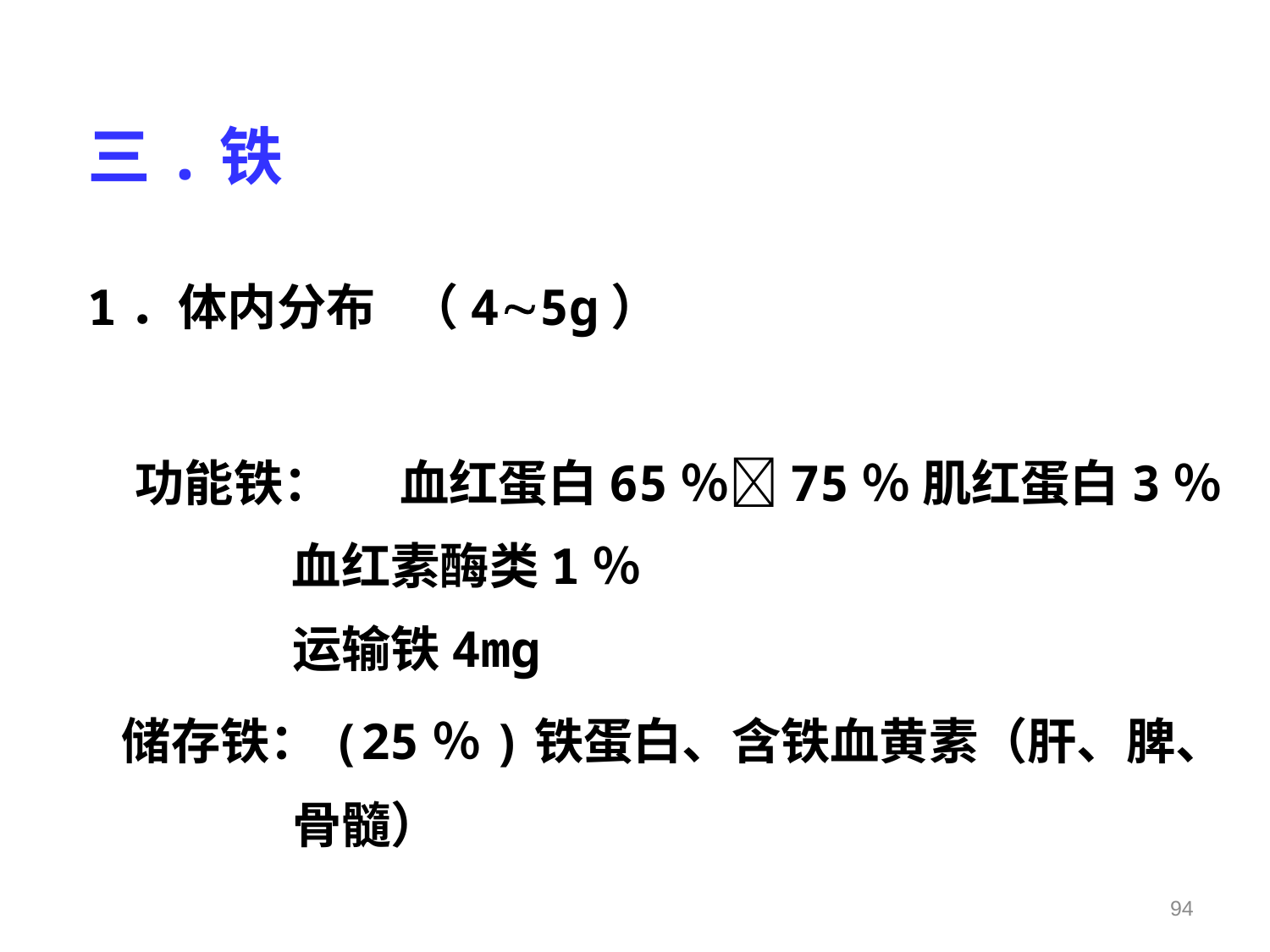

# 三.铁
1．体内分布   （4∼5g）
功能铁：      血红蛋白65％∼75％ 肌红蛋白3％
              血红素酶类1％
              运输铁4mg
  储存铁：(25％)铁蛋白、含铁血黄素（肝、脾、
              骨髓）
94